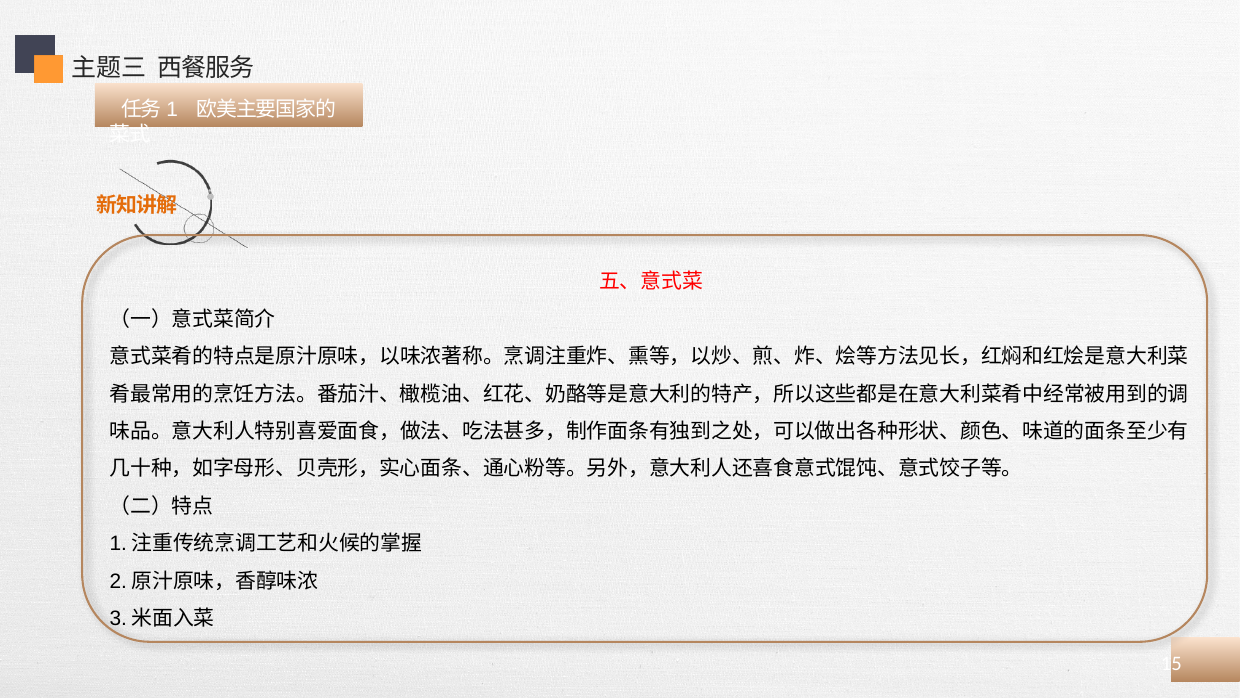

主题三  西餐服务

 任务1   欧美主要国家的菜式

五、意式菜
（一）意式菜简介
意式菜肴的特点是原汁原味，以味浓著称。烹调注重炸、熏等，以炒、煎、炸、烩等方法见长，红焖和红烩是意大利菜肴最常用的烹饪方法。番茄汁、橄榄油、红花、奶酪等是意大利的特产，所以这些都是在意大利菜肴中经常被用到的调味品。意大利人特别喜爱面食，做法、吃法甚多，制作面条有独到之处，可以做出各种形状、颜色、味道的面条至少有几十种，如字母形、贝壳形，实心面条、通心粉等。另外，意大利人还喜食意式馄饨、意式饺子等。
（二）特点
1.注重传统烹调工艺和火候的掌握
2.原汁原味，香醇味浓
3.米面入菜